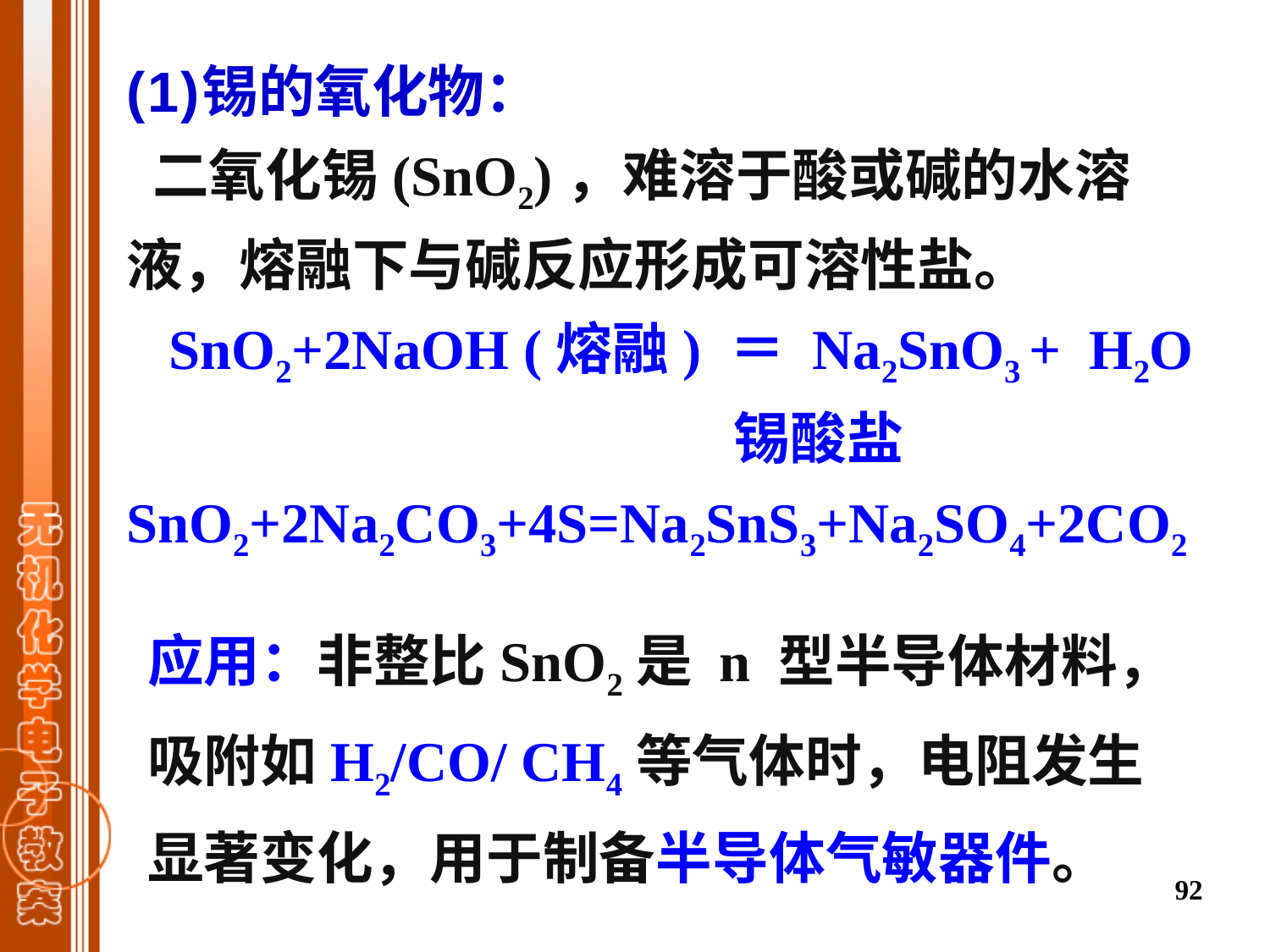

锡的氧化物：
 二氧化锡(SnO2)，难溶于酸或碱的水溶液，熔融下与碱反应形成可溶性盐。
   SnO2+2NaOH (熔融) ＝ Na2SnO3 +  H2O
                                              锡酸盐
SnO2+2Na2CO3+4S=Na2SnS3+Na2SO4+2CO2
应用：非整比SnO2是 n 型半导体材料，吸附如H2/CO/ CH4等气体时，电阻发生显著变化，用于制备半导体气敏器件。
92